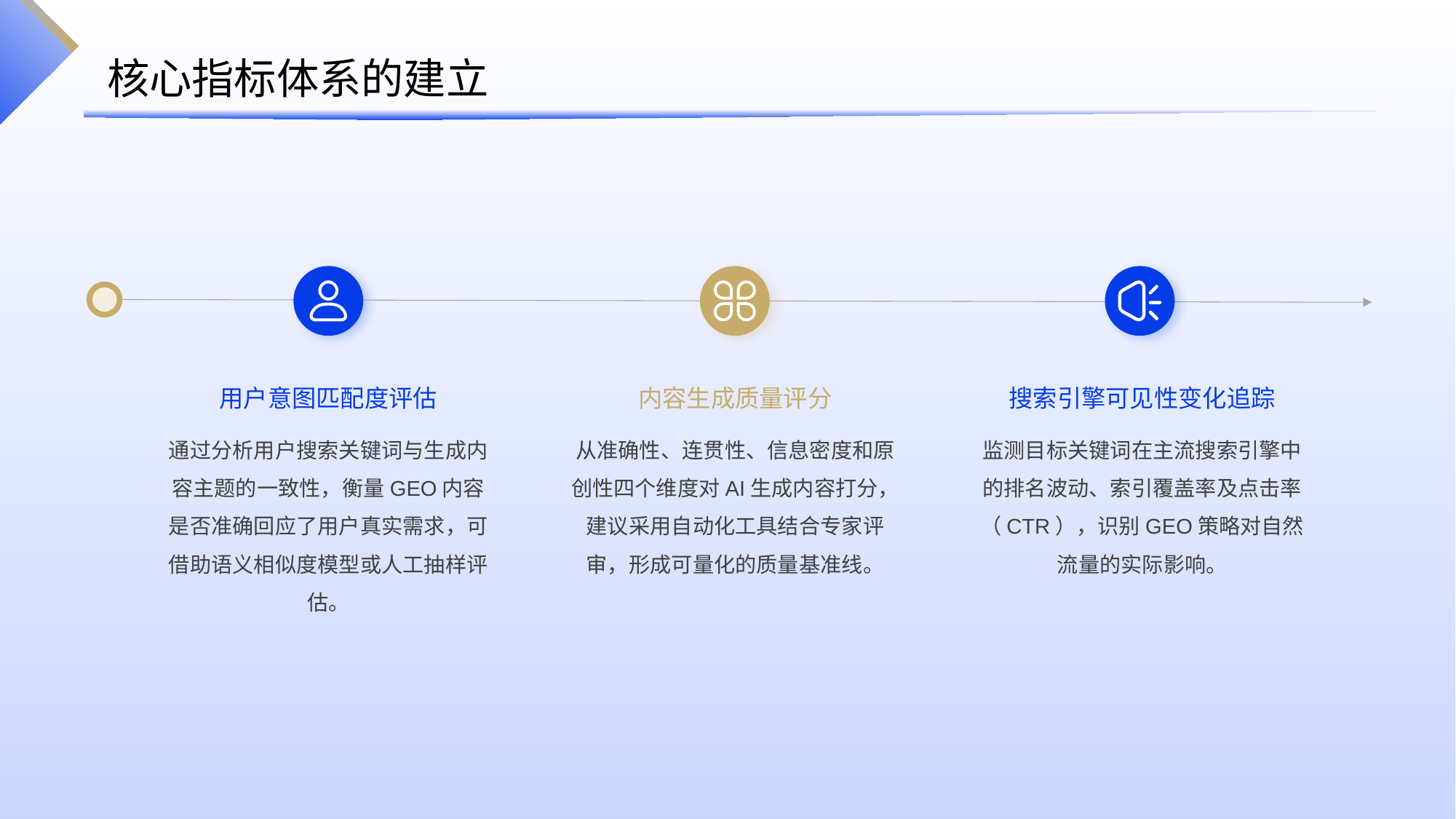

核心指标体系的建立

用户意图匹配度评估
内容生成质量评分
搜索引擎可见性变化追踪
通过分析用户搜索关键词与生成内容主题的一致性，衡量GEO内容是否准确回应了用户真实需求，可借助语义相似度模型或人工抽样评估。
从准确性、连贯性、信息密度和原创性四个维度对AI生成内容打分，建议采用自动化工具结合专家评审，形成可量化的质量基准线。
监测目标关键词在主流搜索引擎中的排名波动、索引覆盖率及点击率（CTR），识别GEO策略对自然流量的实际影响。